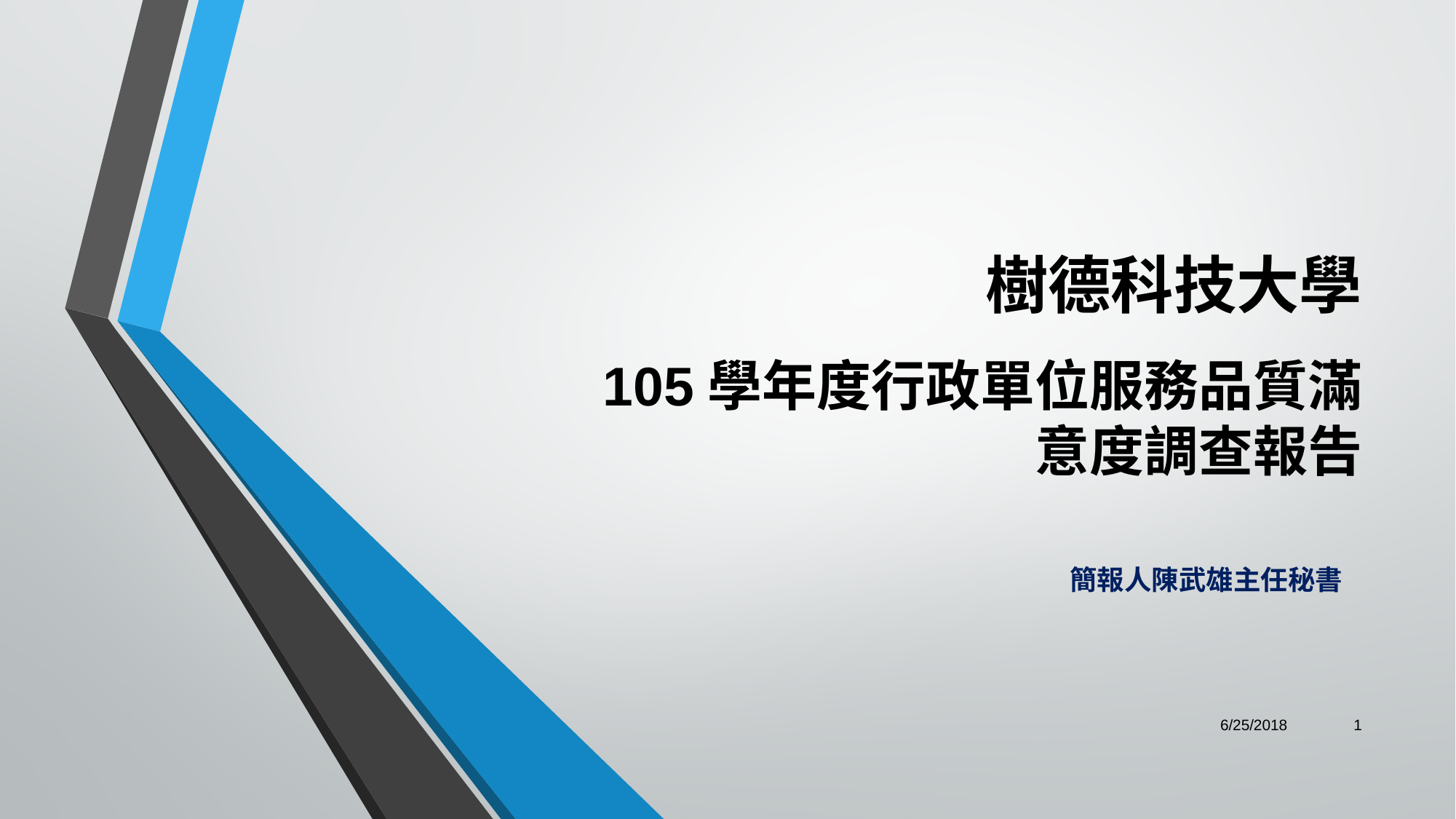

# 樹德科技大學
105學年度行政單位服務品質滿意度調查報告
簡報人陳武雄主任秘書

6/25/2018
1